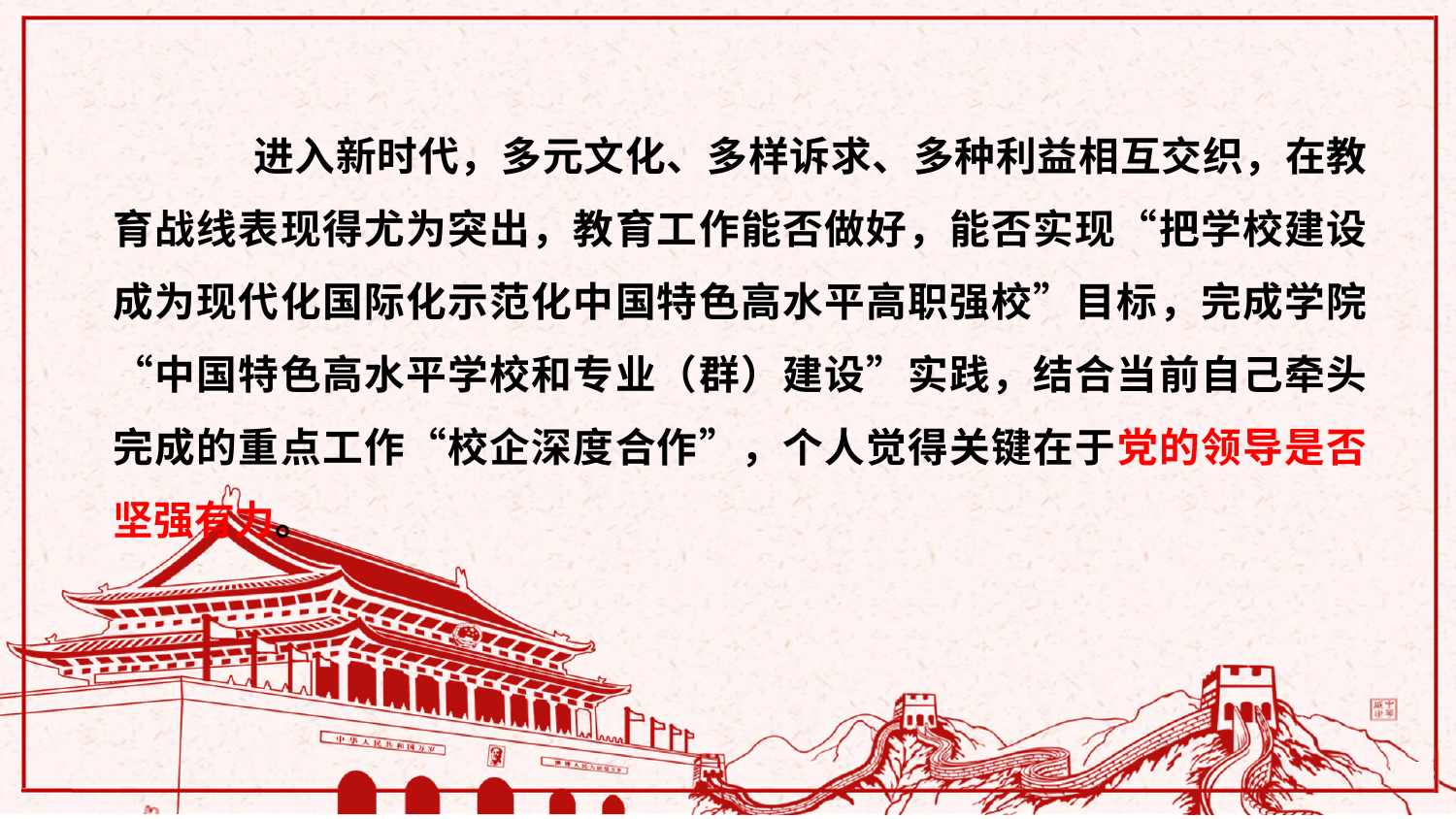

进入新时代，多元文化、多样诉求、多种利益相互交织，在教育战线表现得尤为突出，教育工作能否做好，能否实现“把学校建设成为现代化国际化示范化中国特色高水平高职强校”目标，完成学院“中国特色高水平学校和专业（群）建设”实践，结合当前自己牵头完成的重点工作“校企深度合作”，个人觉得关键在于党的领导是否坚强有力。